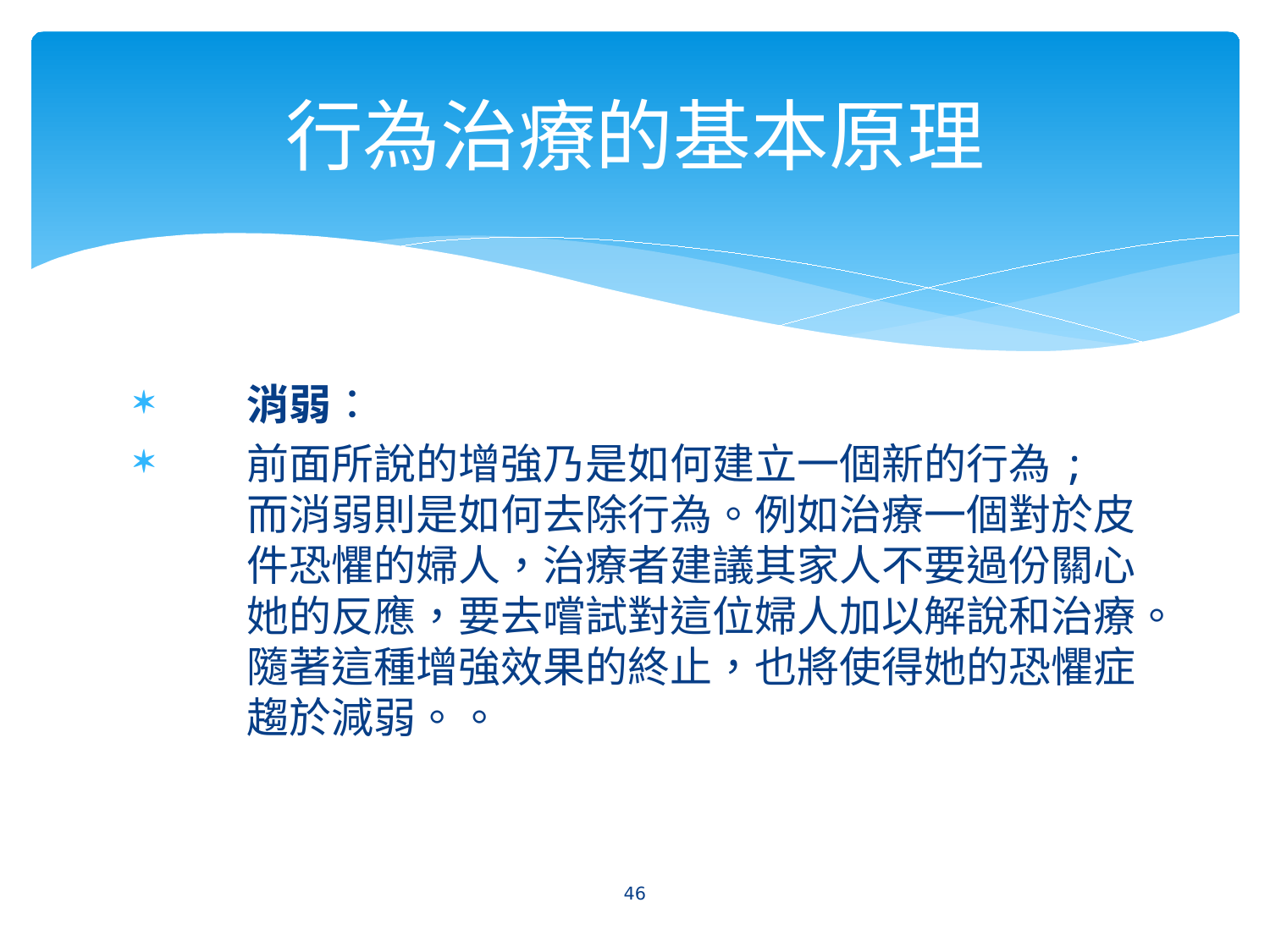

# 行為治療的基本原理
消弱：
前面所說的增強乃是如何建立一個新的行為;而消弱則是如何去除行為。例如治療一個對於皮件恐懼的婦人，治療者建議其家人不要過份關心她的反應，要去嚐試對這位婦人加以解說和治療。隨著這種增強效果的終止，也將使得她的恐懼症趨於減弱。。
46